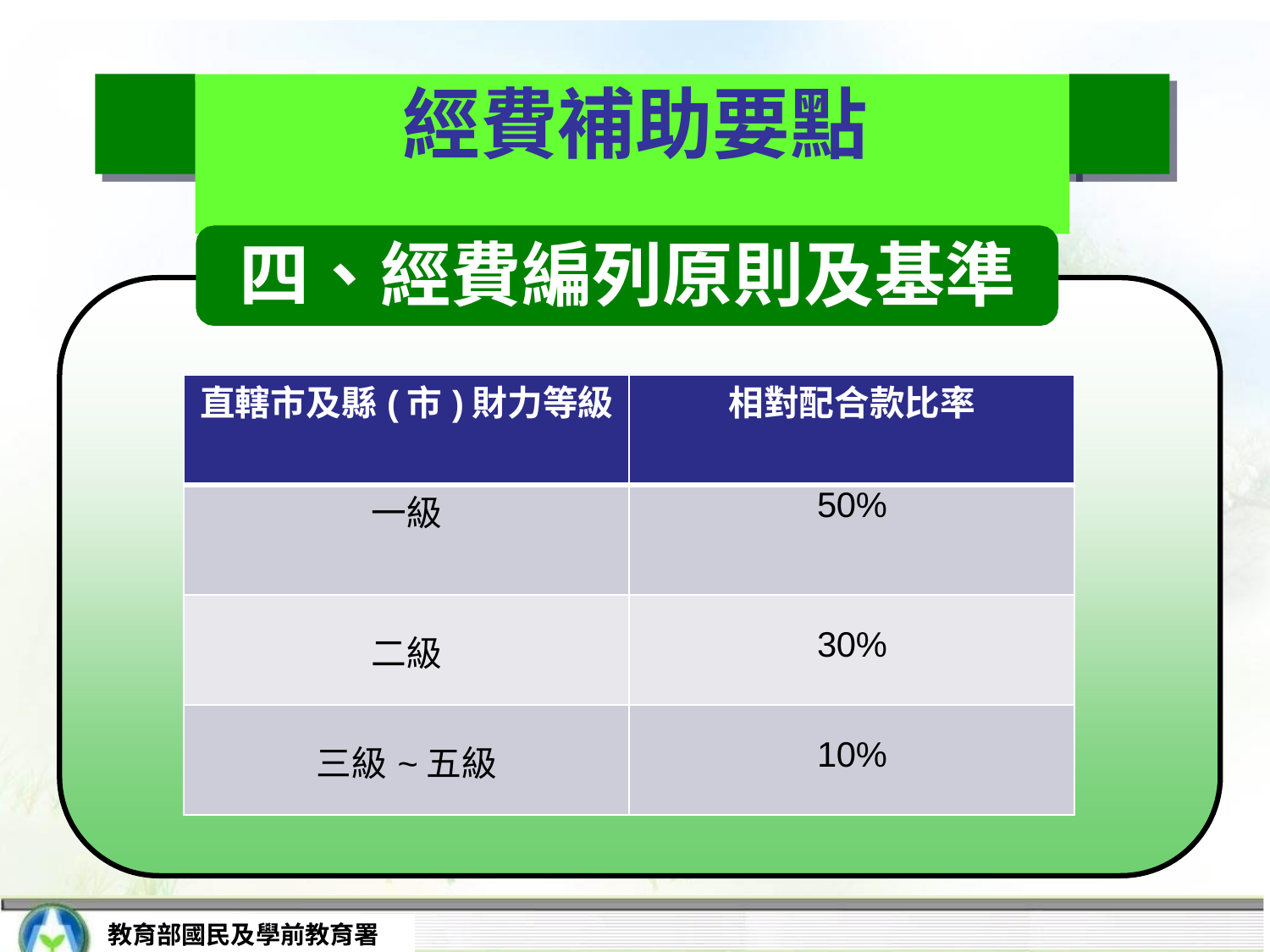

# 經費補助要點

四、經費編列原則及基準

| 直轄市及縣(市)財力等級 | 相對配合款比率 |
| --- | --- |
| 一級 | 50% |
| 二級 | 30% |
| 三級~五級 | 10% |
教育部國民及學前教育署